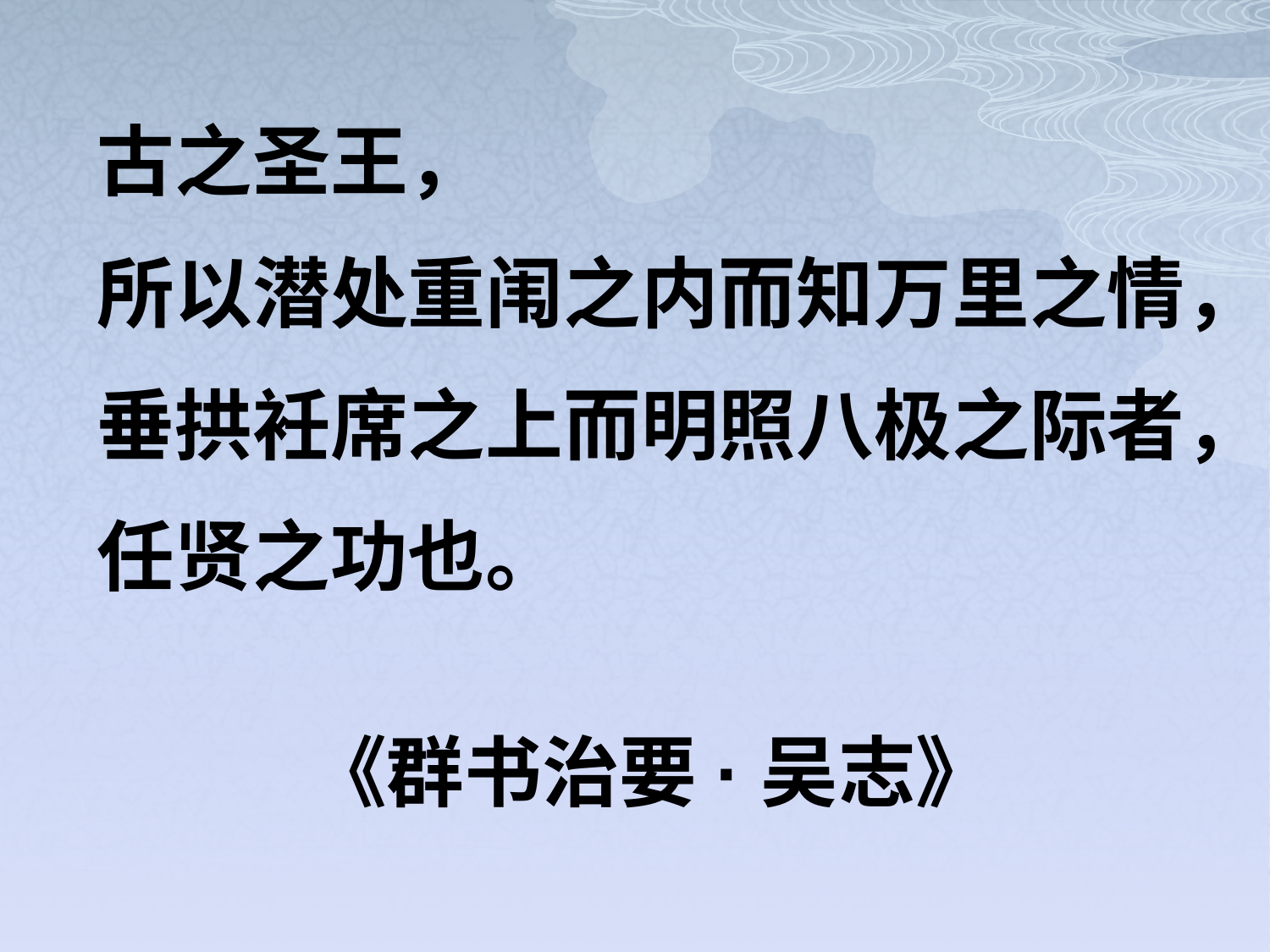

古之圣王，
所以潜处重闱之内而知万里之情，
垂拱衽席之上而明照八极之际者，
任贤之功也。

           《群书治要·吴志》